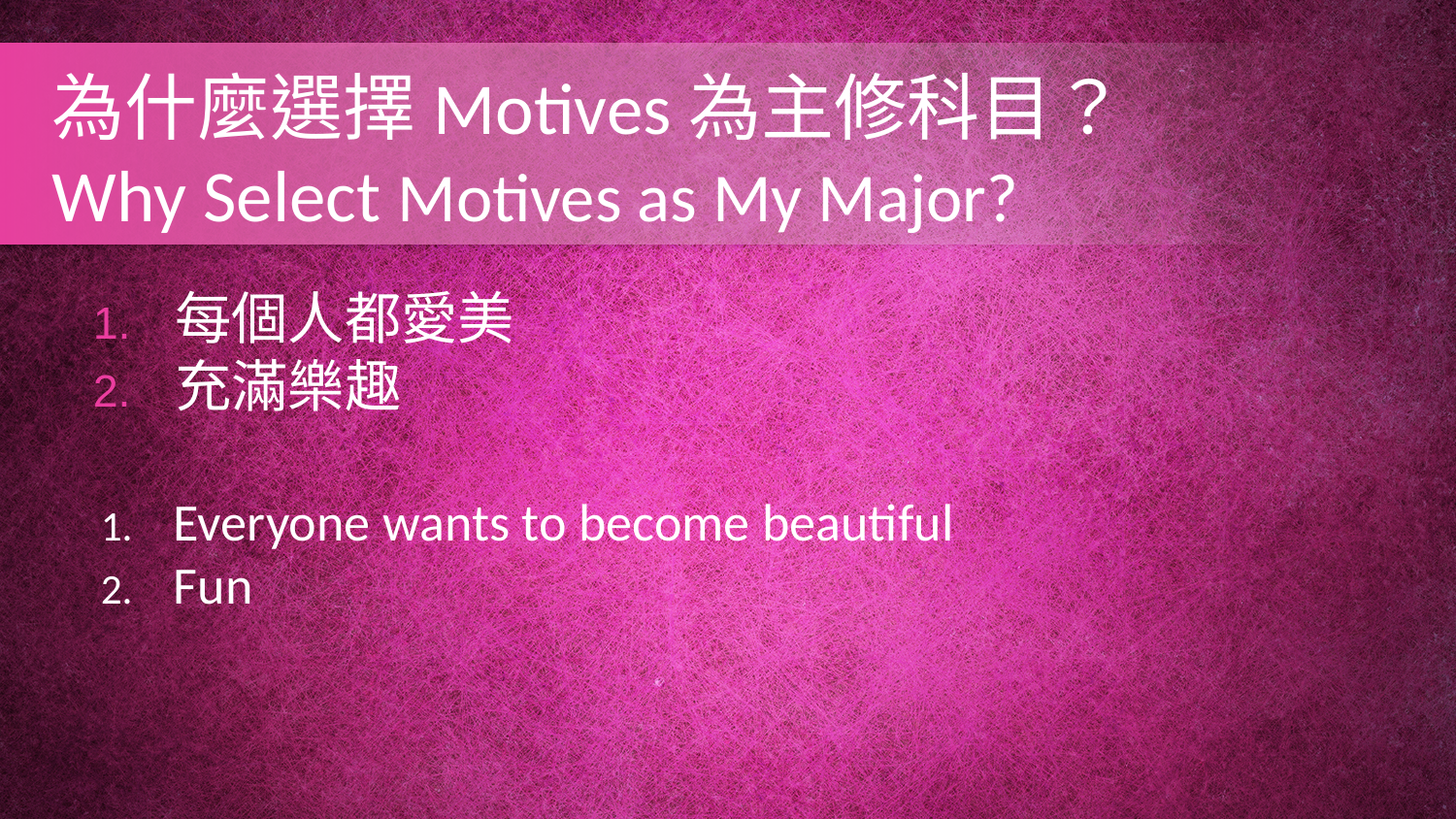

為什麼選擇Motives為主修科目？
Why Select Motives as My Major?
每個人都愛美
充滿樂趣
Everyone wants to become beautiful
Fun